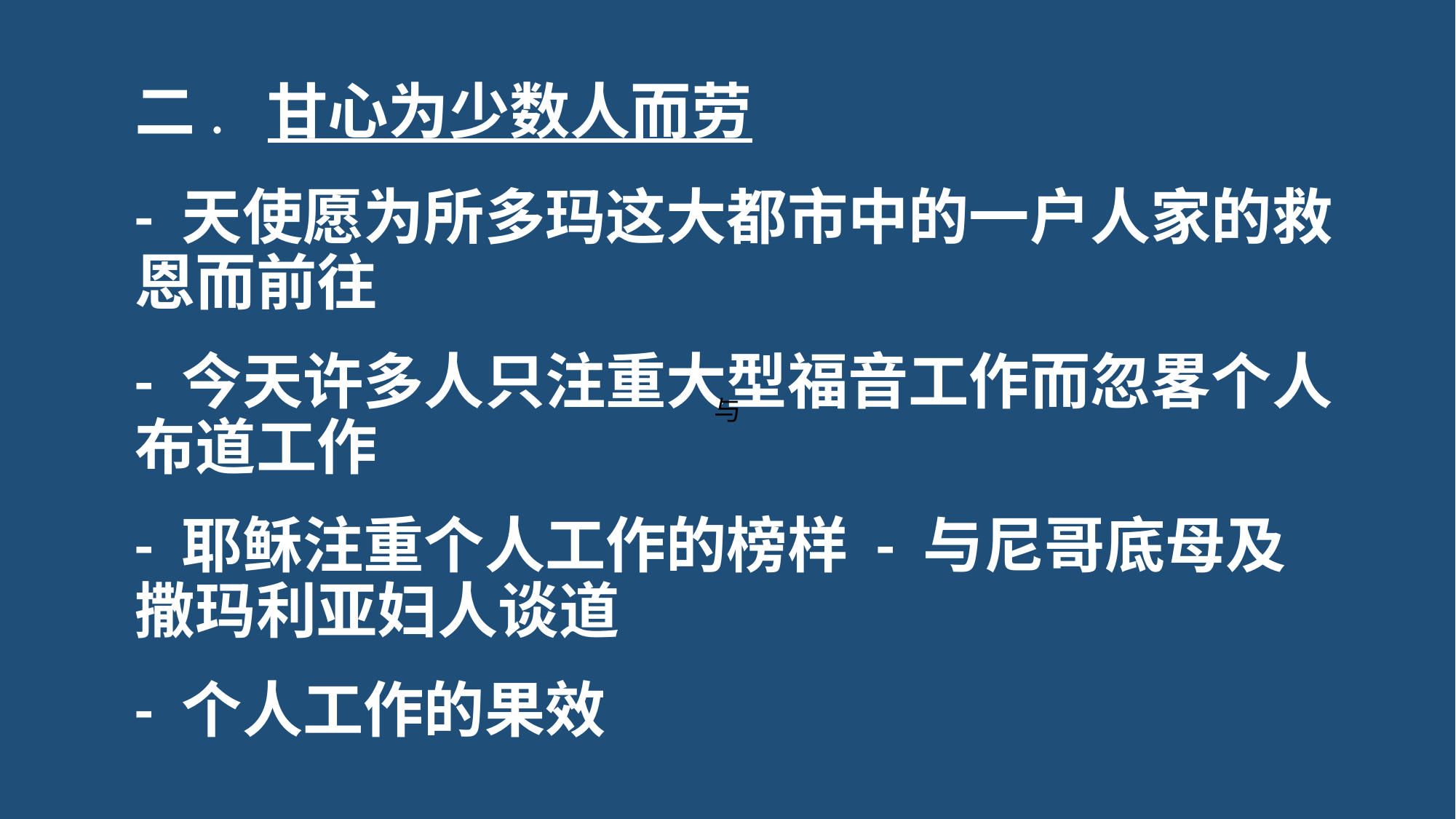

# 二.  甘心为少数人而劳
- 天使愿为所多玛这大都市中的一户人家的救恩而前往
- 今天许多人只注重大型福音工作而忽畧个人布道工作
- 耶稣注重个人工作的榜样 - 与尼哥底母及撒玛利亚妇人谈道
- 个人工作的果效
与